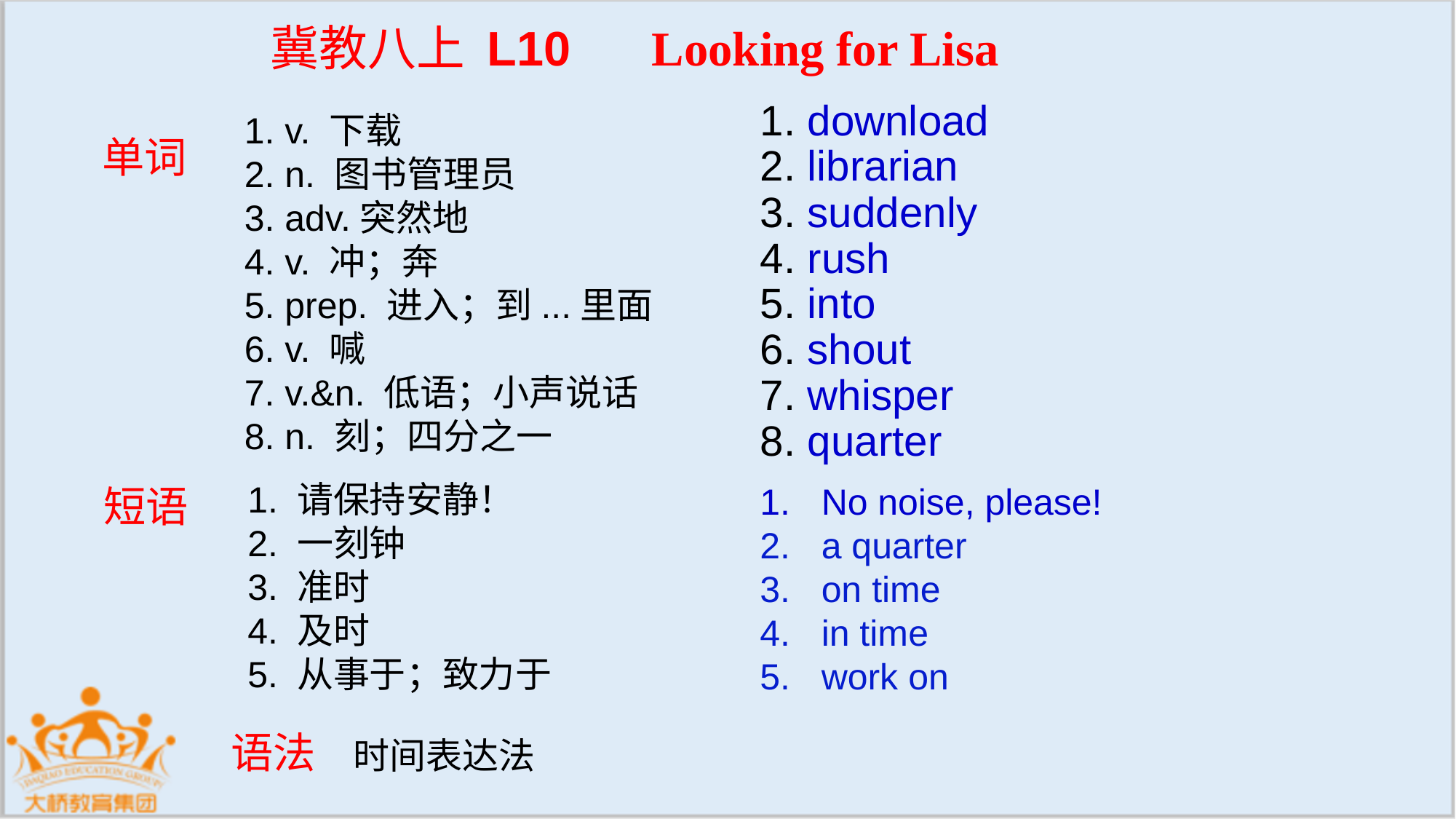

冀教八上 L10      Looking for Lisa
1. download
2. librarian
3. suddenly
4. rush
5. into
6. shout
7. whisper
8. quarter
1. v. 下载
2. n. 图书管理员
3. adv.突然地
4. v. 冲；奔
5. prep. 进入；到...里面
6. v. 喊
7. v.&n. 低语；小声说话
8. n. 刻；四分之一
单词
 1. 请保持安静！
 2. 一刻钟
 3. 准时
 4. 及时
 5. 从事于；致力于
No noise, please!
a quarter
on time
in time
work on
短语
语法
时间表达法